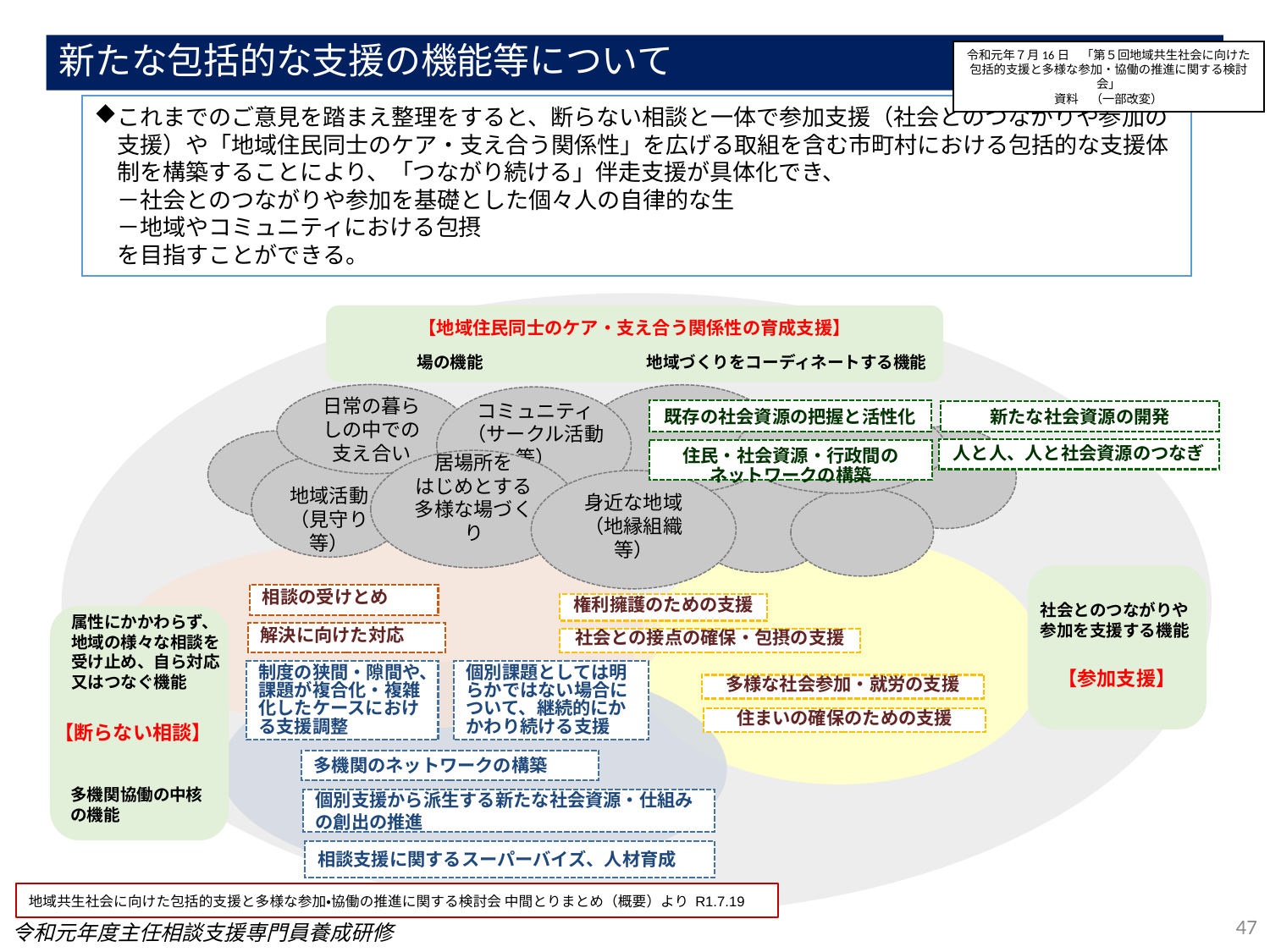

# 新たな包括的な支援の機能等について
令和元年７月16日　「第５回地域共生社会に向けた包括的支援と多様な参加・協働の推進に関する検討会」
資料　（一部改変）
これまでのご意見を踏まえ整理をすると、断らない相談と一体で参加支援（社会とのつながりや参加の支援）や「地域住民同士のケア・支え合う関係性」を広げる取組を含む市町村における包括的な支援体制を構築することにより、「つながり続ける」伴走支援が具体化でき、
　－社会とのつながりや参加を基礎とした個々人の自律的な生
　－地域やコミュニティにおける包摂
　を目指すことができる。

【地域住民同士のケア・支え合う関係性の育成支援】
場の機能
地域づくりをコーディネートする機能
日常の暮らしの中での
支え合い
地域活動
（見守り等）

コミュニティ
（サークル活動等）

居場所を
はじめとする
多様な場づくり

身近な地域
（地縁組織等）

既存の社会資源の把握と活性化
新たな社会資源の開発
人と人、人と社会資源のつなぎ
住民・社会資源・行政間の
ネットワークの構築

社会とのつながりや
参加を支援する機能
【参加支援】
相談の受けとめ
権利擁護のための支援

属性にかかわらず、地域の様々な相談を受け止め、自ら対応又はつなぐ機能
【断らない相談】
多機関協働の中核
の機能
解決に向けた対応
社会との接点の確保・包摂の支援
制度の狭間・隙間や、課題が複合化・複雑化したケースにおける支援調整
個別課題としては明らかではない場合について、継続的にかかわり続ける支援

多様な社会参加・就労の支援
住まいの確保のための支援
多機関のネットワークの構築
個別支援から派生する新たな社会資源・仕組みの創出の推進
相談支援に関するスーパーバイズ、人材育成
地域共生社会に向けた包括的支援と多様な参加・協働の推進に関する検討会 中間とりまとめ（概要）より R1.7.19
47
令和元年度主任相談支援専門員養成研修